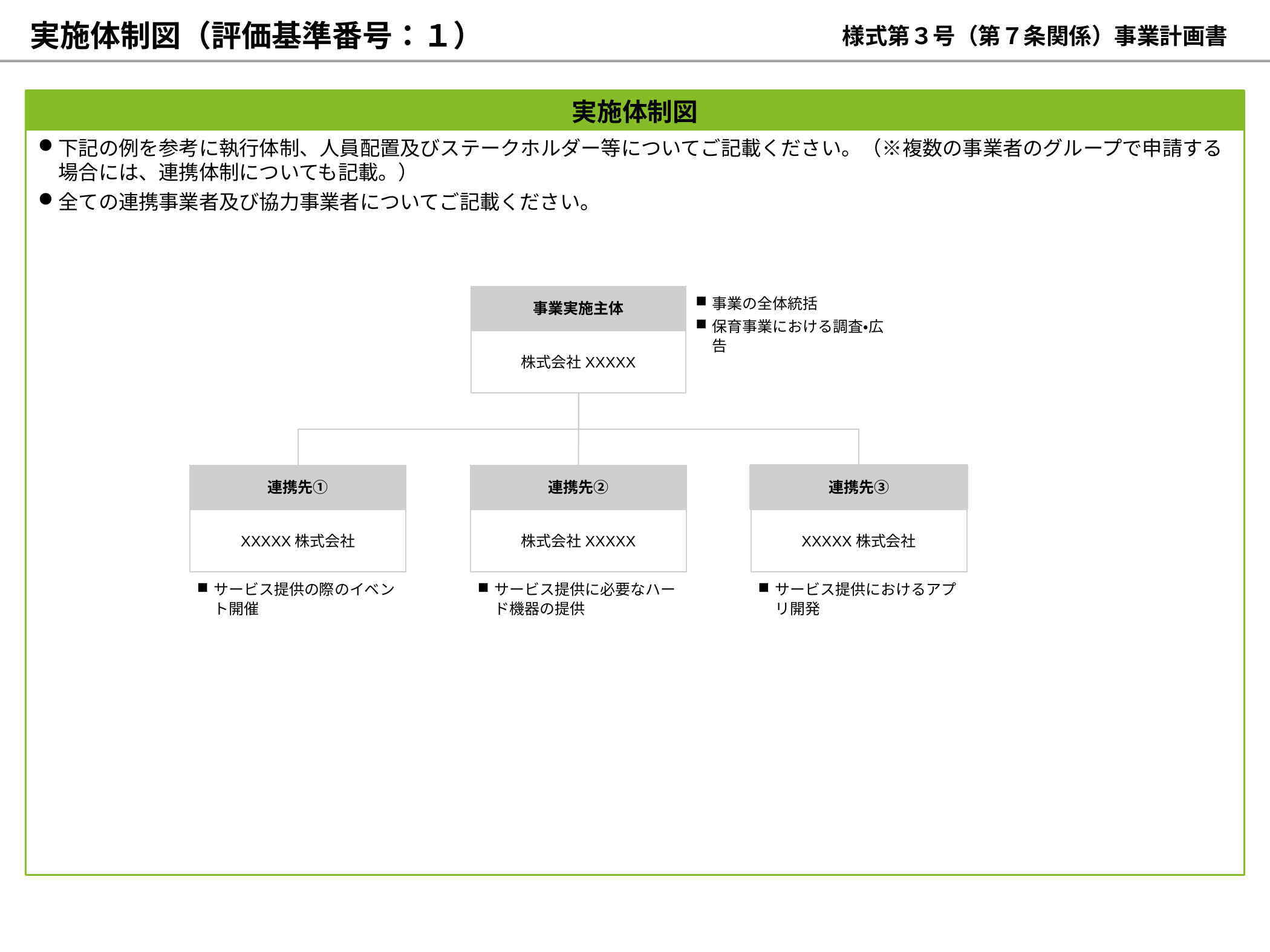

実施体制図（評価基準番号：１）
様式第３号（第７条関係）事業計画書

実施体制図

下記の例を参考に執行体制、人員配置及びステークホルダー等についてご記載ください。（※複数の事業者のグループで申請する場合には、連携体制についても記載。）
全ての連携事業者及び協力事業者についてご記載ください。

事業の全体統括
保育事業における調査・広告
事業実施主体
株式会社XXXXX
連携先①
XXXXX株式会社
連携先②
株式会社XXXXX
連携先③
XXXXX株式会社

サービス提供の際のイベント開催
サービス提供に必要なハード機器の提供
サービス提供におけるアプリ開発